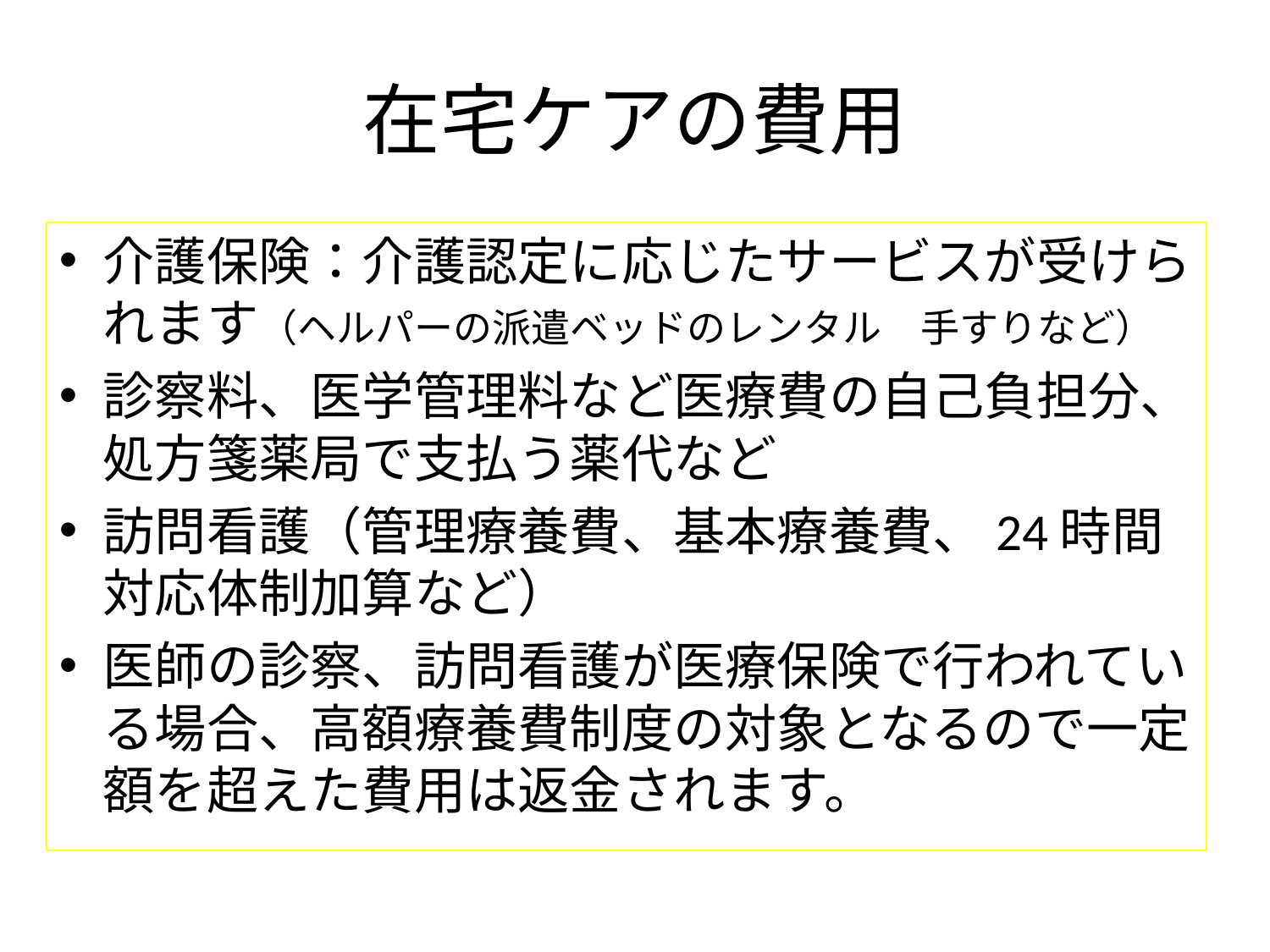

# 在宅ケアの費用
介護保険：介護認定に応じたサービスが受けられます（ヘルパーの派遣ベッドのレンタル　手すりなど）
診察料、医学管理料など医療費の自己負担分、処方箋薬局で支払う薬代など
訪問看護（管理療養費、基本療養費、24時間対応体制加算など）
医師の診察、訪問看護が医療保険で行われている場合、高額療養費制度の対象となるので一定額を超えた費用は返金されます。